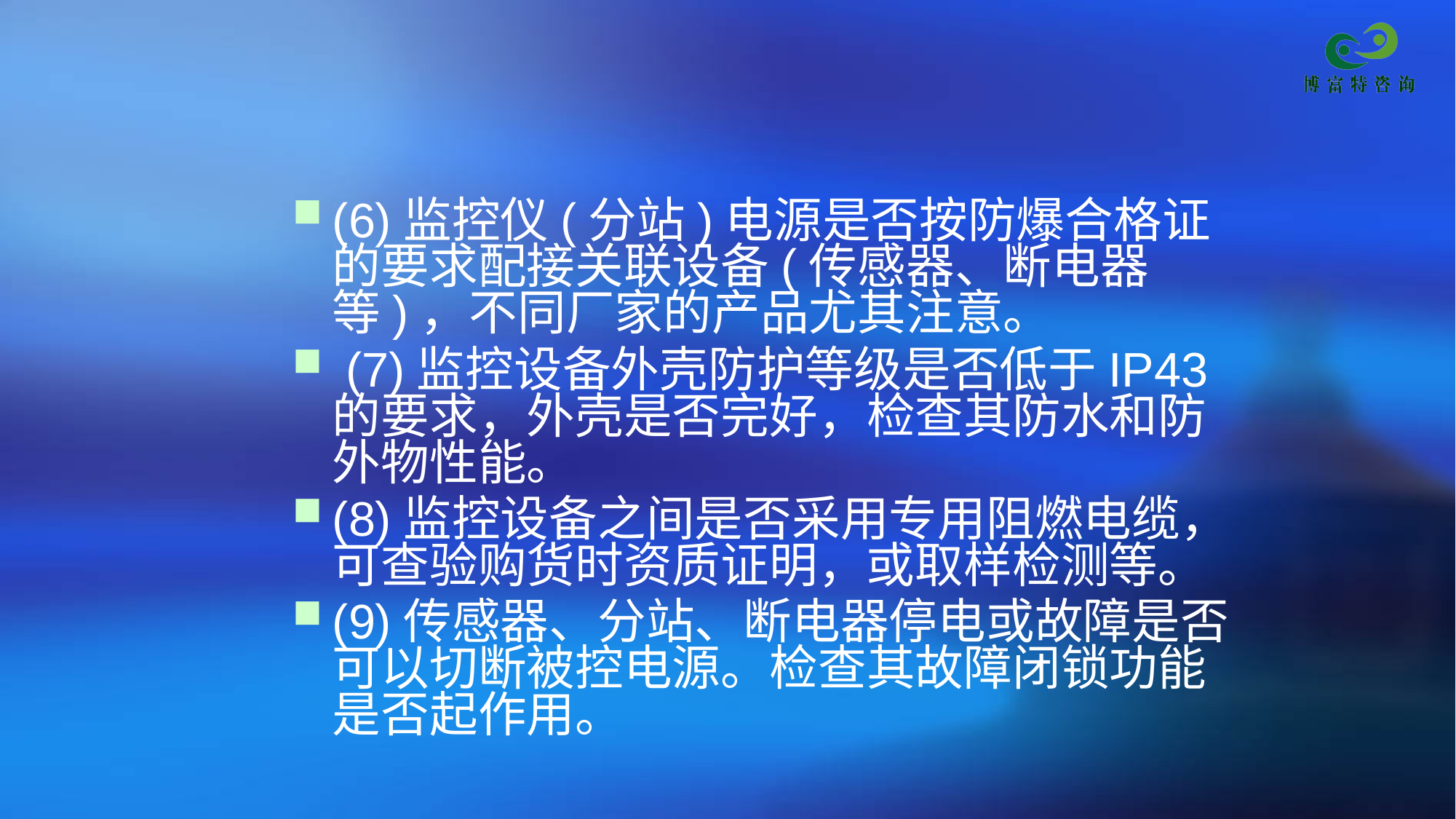

(6)监控仪(分站)电源是否按防爆合格证的要求配接关联设备(传感器、断电器等)，不同厂家的产品尤其注意。
 (7)监控设备外壳防护等级是否低于IP43的要求，外壳是否完好，检查其防水和防外物性能。
(8)监控设备之间是否采用专用阻燃电缆，可查验购货时资质证明，或取样检测等。
(9)传感器、分站、断电器停电或故障是否可以切断被控电源。检查其故障闭锁功能是否起作用。